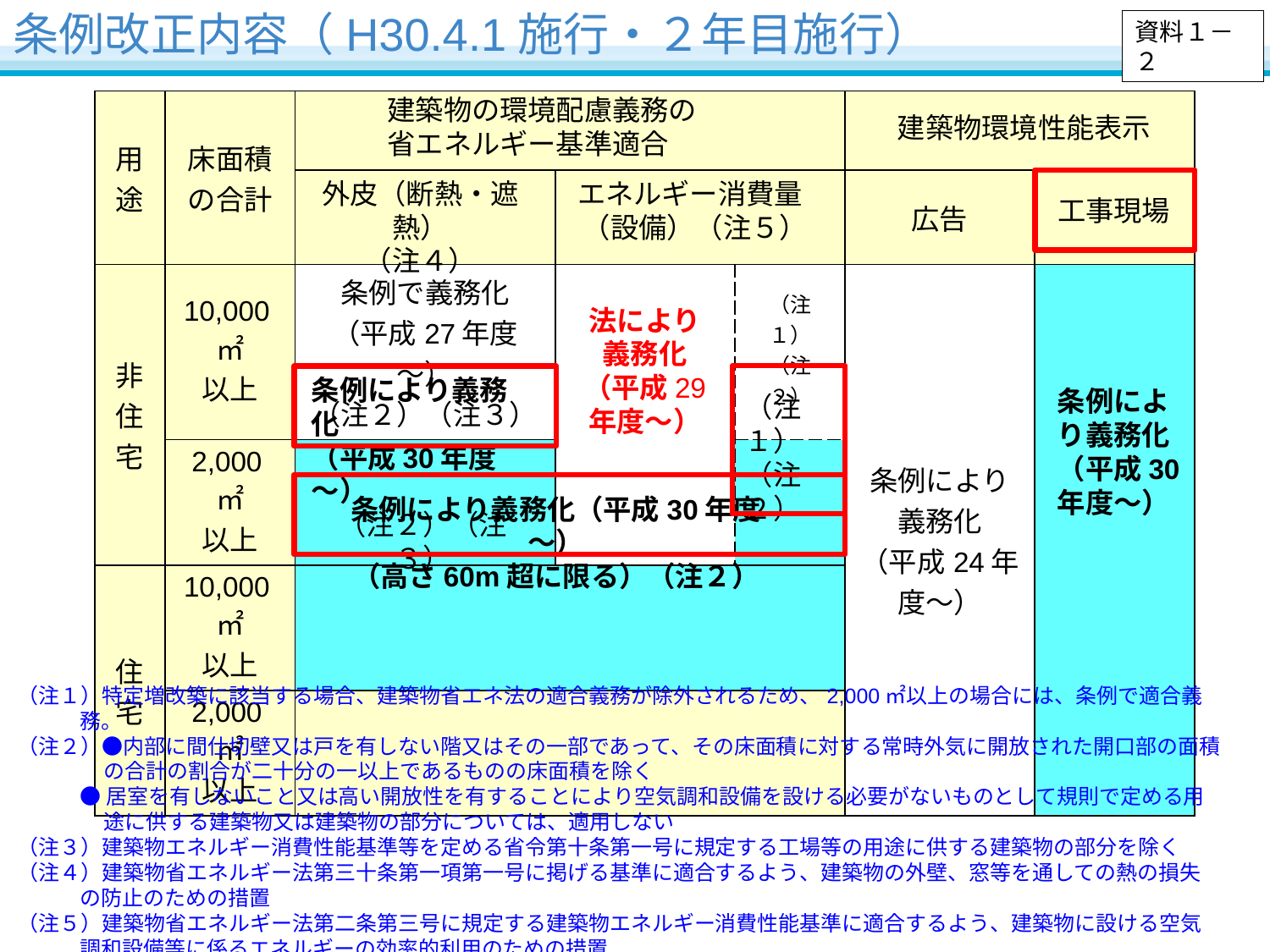

# 条例改正内容（H30.4.1施行・２年目施行）
資料１－２
建築物の環境配慮義務の
省エネルギー基準適合
| 用途 | 床面積 の合計 |  |  |  |  |  |
| --- | --- | --- | --- | --- | --- | --- |
|  |  |  |  |  | 広告 |  |
| 非住宅 | 10,000㎡ 以上 | 条例で義務化 （平成27年度～） （注２）（注３） |  | （注１） （注２） | 条例により 義務化 （平成24年度～） |  |
|  | 2,000㎡ 以上 |  |  |  |  |  |
| 住宅 | 10,000㎡ 以上 |  |  |  |  |  |
|  | 2,000㎡ 以上 |  |  |  |  |  |
建築物環境性能表示
外皮（断熱・遮熱）
（注４）
エネルギー消費量
（設備）（注５）

工事現場
法により
義務化
（平成29
年度～）

条例により義務化
（平成30年度～）
（注２）（注３）
条例により義務化
（平成30年度～）
（注１）
（注２）

条例により義務化（平成30年度～）
（高さ60m超に限る）（注２）
（注１）特定増改築に該当する場合、建築物省エネ法の適合義務が除外されるため、2,000㎡以上の場合には、条例で適合義務。
（注２）●内部に間仕切壁又は戸を有しない階又はその一部であって、その床面積に対する常時外気に開放された開口部の面積の合計の割合が二十分の一以上であるものの床面積を除く
●居室を有しないこと又は高い開放性を有することにより空気調和設備を設ける必要がないものとして規則で定める用途に供する建築物又は建築物の部分については、適用しない
（注３）建築物エネルギー消費性能基準等を定める省令第十条第一号に規定する工場等の用途に供する建築物の部分を除く
（注４）建築物省エネルギー法第三十条第一項第一号に掲げる基準に適合するよう、建築物の外壁、窓等を通しての熱の損失の防止のための措置
（注５）建築物省エネルギー法第二条第三号に規定する建築物エネルギー消費性能基準に適合するよう、建築物に設ける空気調和設備等に係るエネルギーの効率的利用のための措置